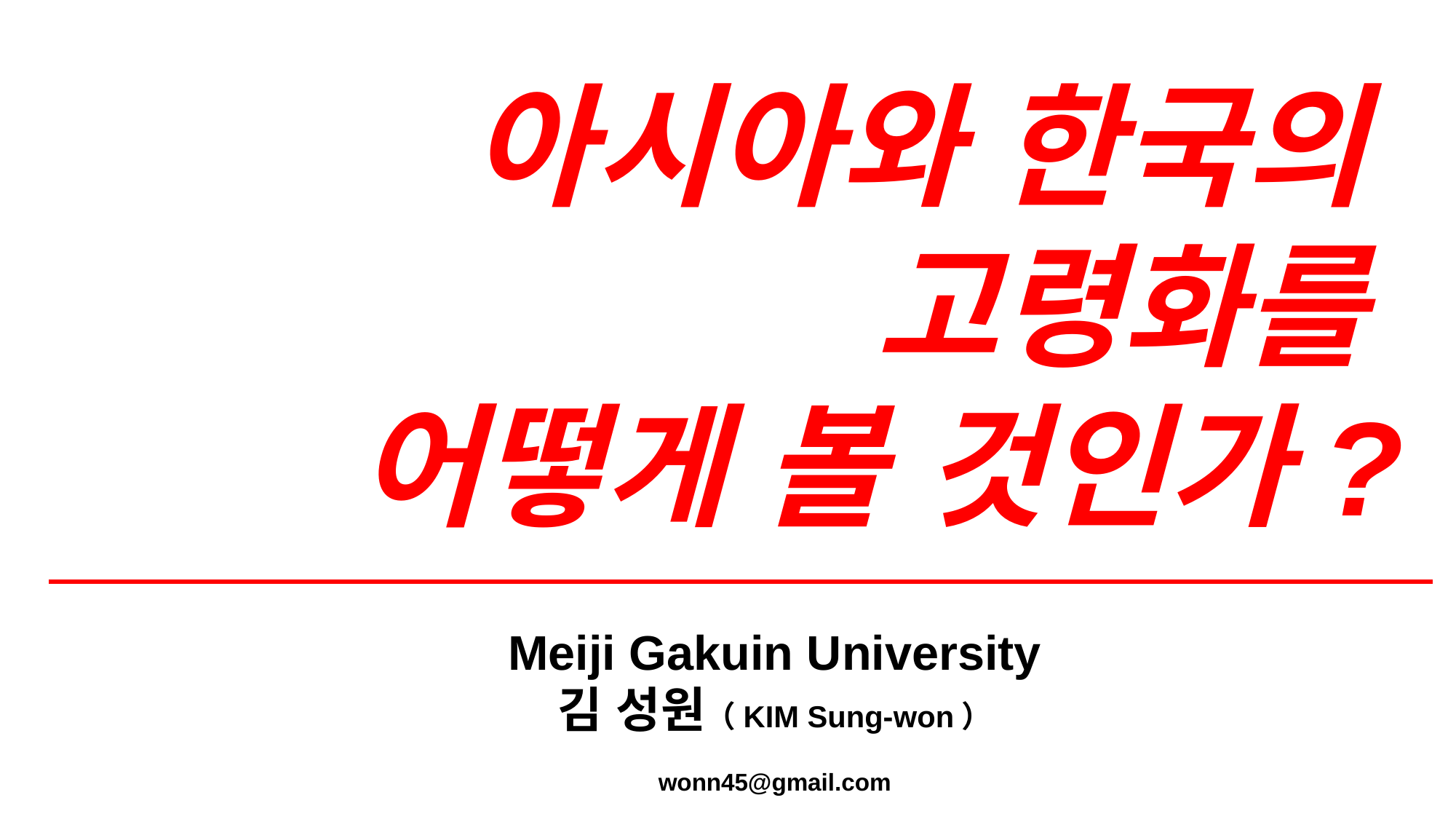

# 아시아와 한국의 고령화를 어떻게 볼 것인가?
Meiji Gakuin University
김 성원（KIM Sung-won）

wonn45@gmail.com